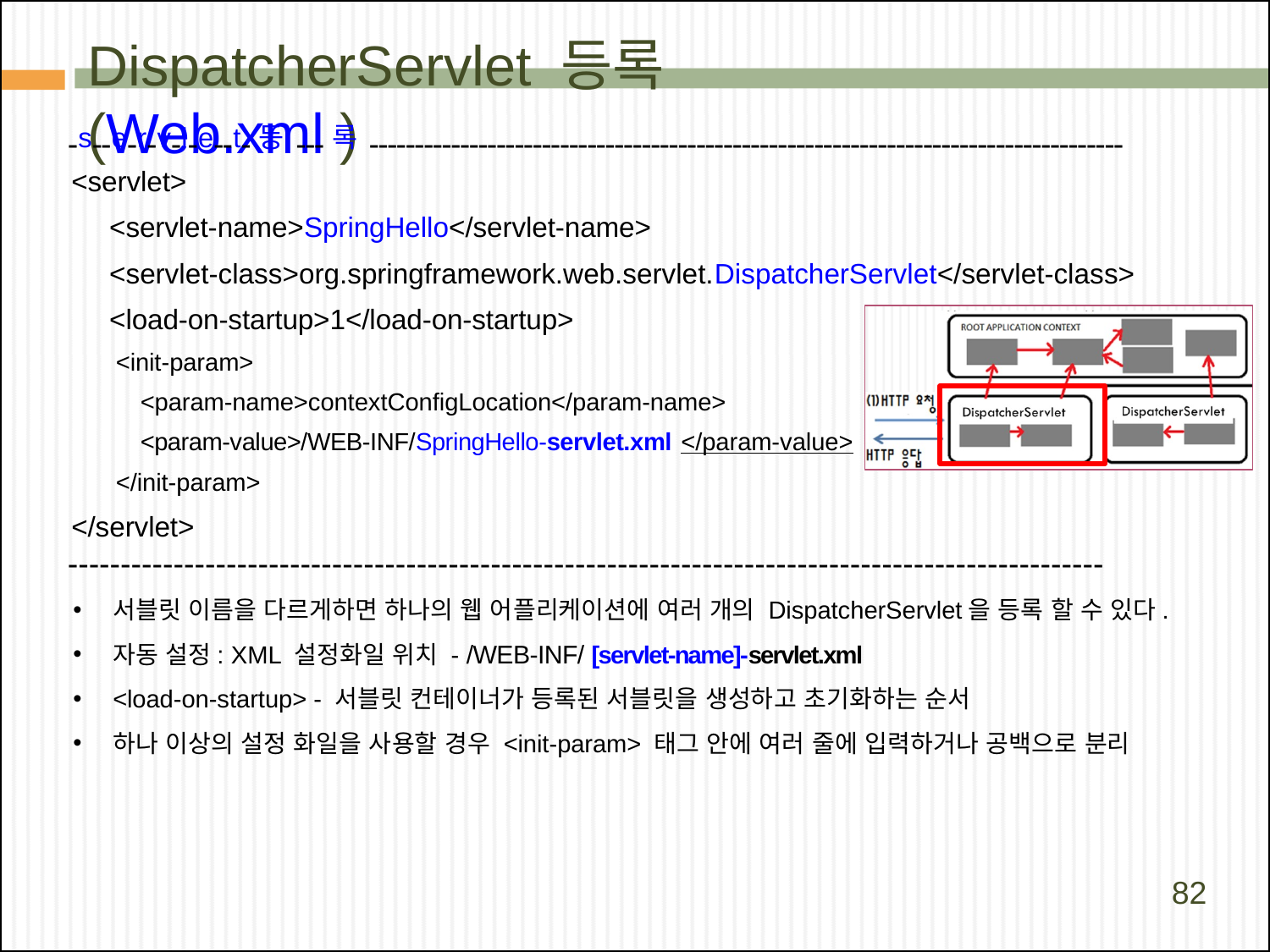

# DispatcherServlet 등록(Web.xml )

-s--e-r-v-l-e--t-등---록-----------------------------------------------------------------------------------
<servlet>
<servlet-name>SpringHello</servlet-name>
<servlet-class>org.springframework.web.servlet.DispatcherServlet</servlet-class>
<load-on-startup>1</load-on-startup>
<init-param>
<param-name>contextConfigLocation</param-name>
<param-value>/WEB-INF/SpringHello-servlet.xml </param-value>
</init-param>
</servlet>
--------------------------------------------------------------------------------------------------
서블릿 이름을 다르게하면 하나의 웹 어플리케이션에 여러 개의 DispatcherServlet을 등록 할 수 있다.
자동 설정: XML 설정화일 위치 - /WEB-INF/ [servlet-name]-servlet.xml
<load-on-startup> - 서블릿 컨테이너가 등록된 서블릿을 생성하고 초기화하는 순서
하나 이상의 설정 화일을 사용할 경우 <init-param> 태그 안에 여러 줄에 입력하거나 공백으로 분리

82